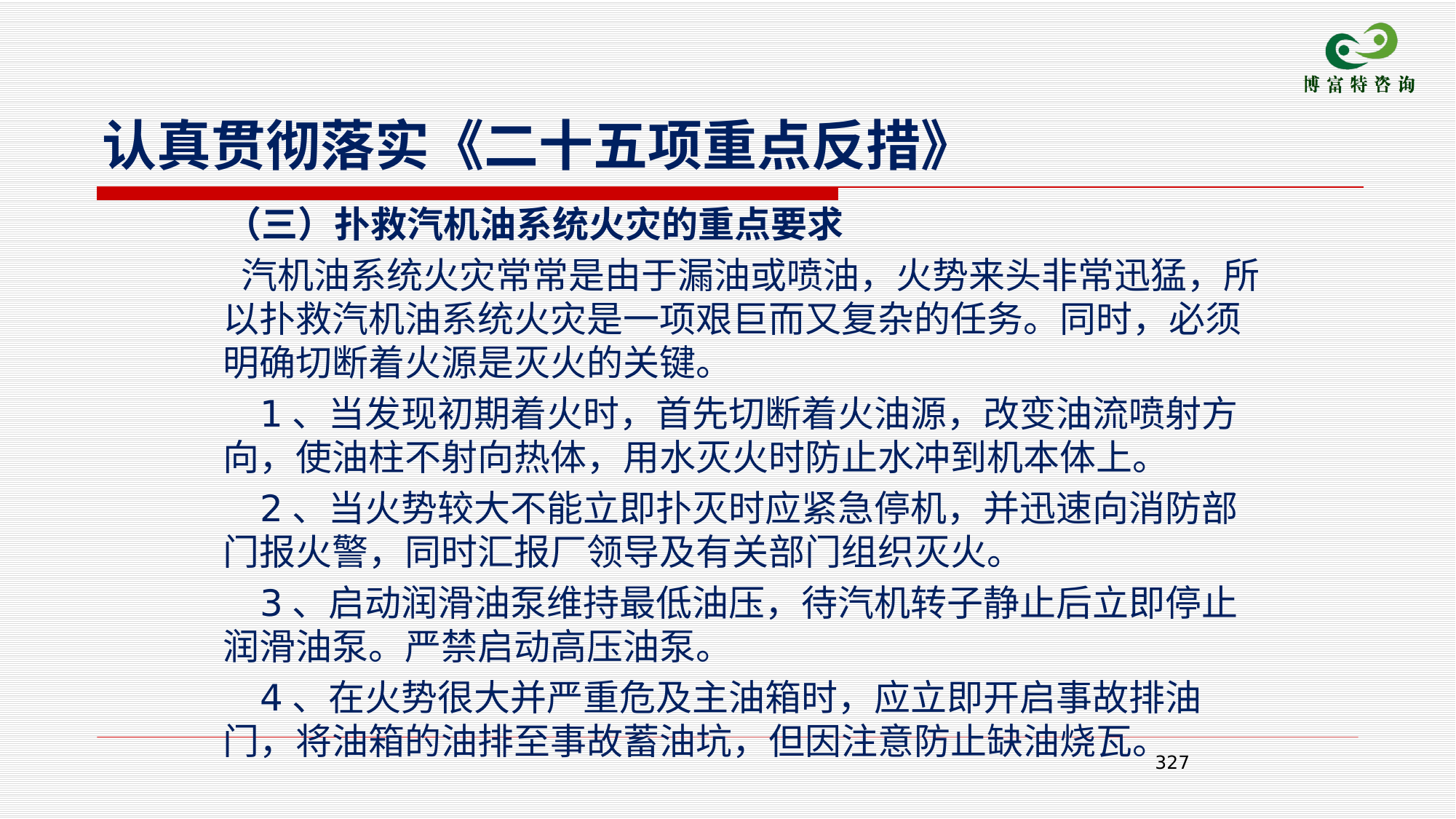

认真贯彻落实《二十五项重点反措》
      （三）扑救汽机油系统火灾的重点要求
        汽机油系统火灾常常是由于漏油或喷油，火势来头非常迅猛，所以扑救汽机油系统火灾是一项艰巨而又复杂的任务。同时，必须明确切断着火源是灭火的关键。
        1、当发现初期着火时，首先切断着火油源，改变油流喷射方向，使油柱不射向热体，用水灭火时防止水冲到机本体上。
        2、当火势较大不能立即扑灭时应紧急停机，并迅速向消防部门报火警，同时汇报厂领导及有关部门组织灭火。
        3、启动润滑油泵维持最低油压，待汽机转子静止后立即停止润滑油泵。严禁启动高压油泵。
        4、在火势很大并严重危及主油箱时，应立即开启事故排油门，将油箱的油排至事故蓄油坑，但因注意防止缺油烧瓦。

327